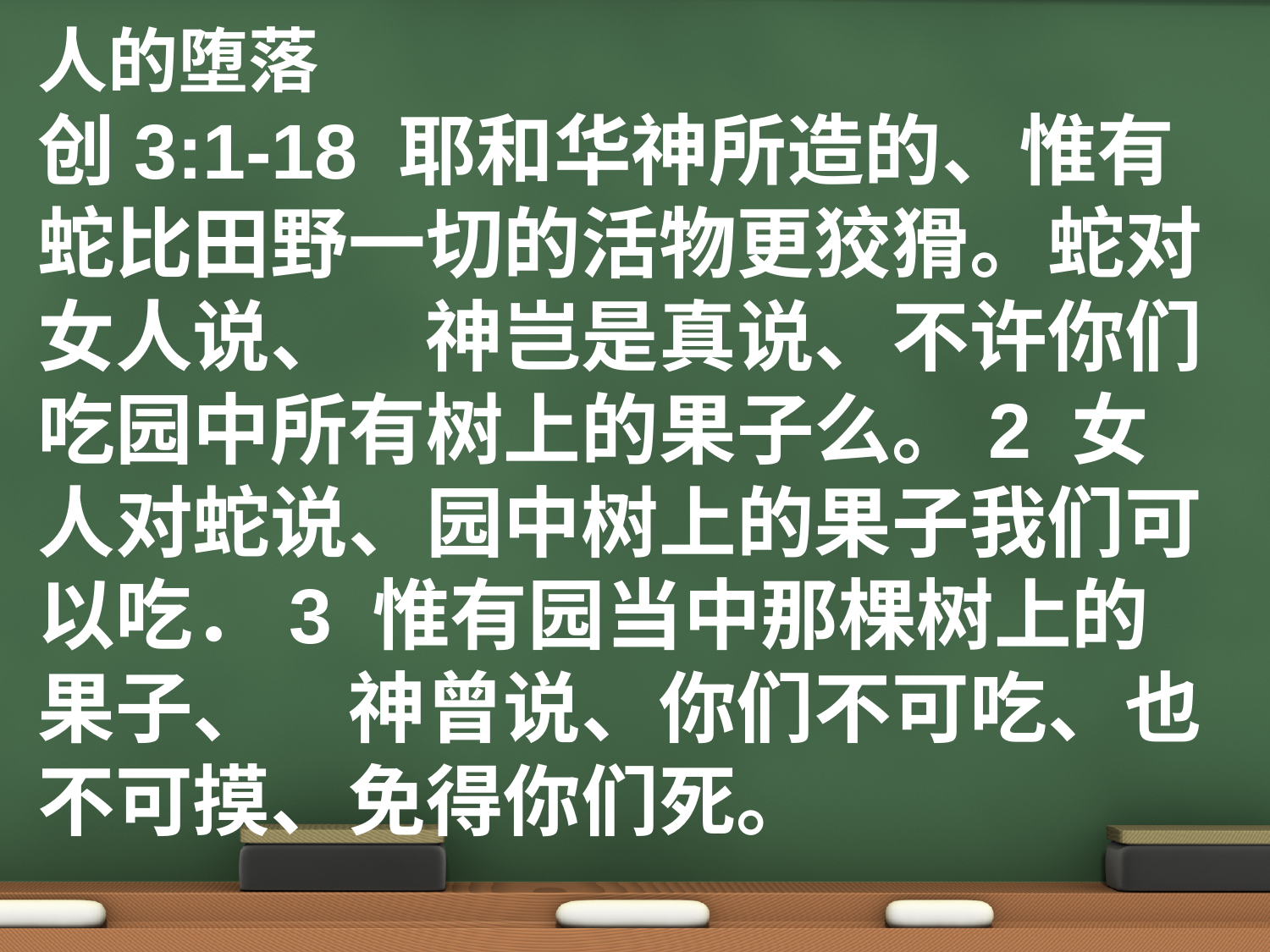

人的堕落
创3:1-18 耶和华神所造的、惟有蛇比田野一切的活物更狡猾。蛇对女人说、　神岂是真说、不许你们吃园中所有树上的果子么。2 女人对蛇说、园中树上的果子我们可以吃．3 惟有园当中那棵树上的果子、　神曾说、你们不可吃、也不可摸、免得你们死。